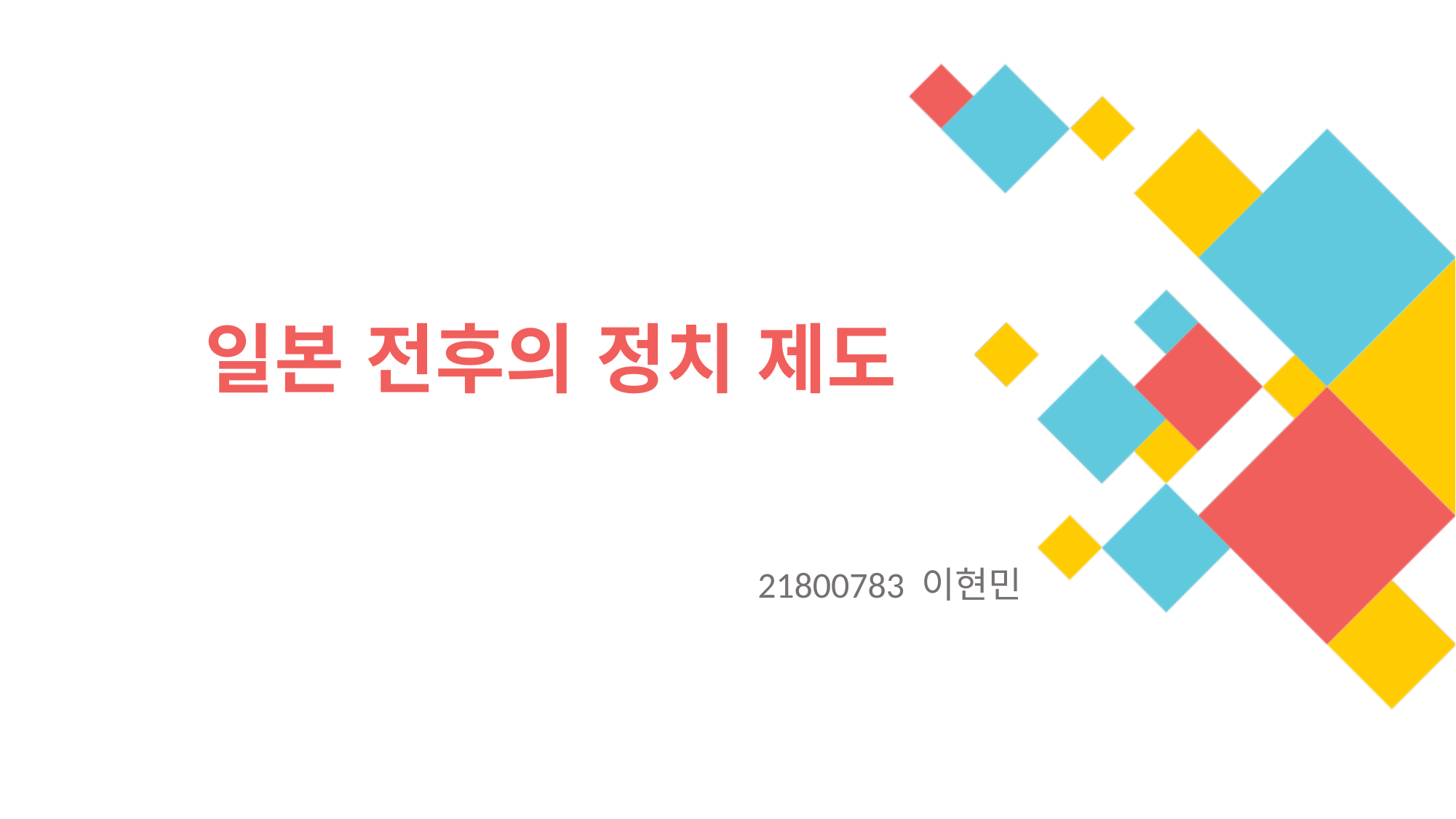

# 일본 전후의 정치 제도
21800783 이현민